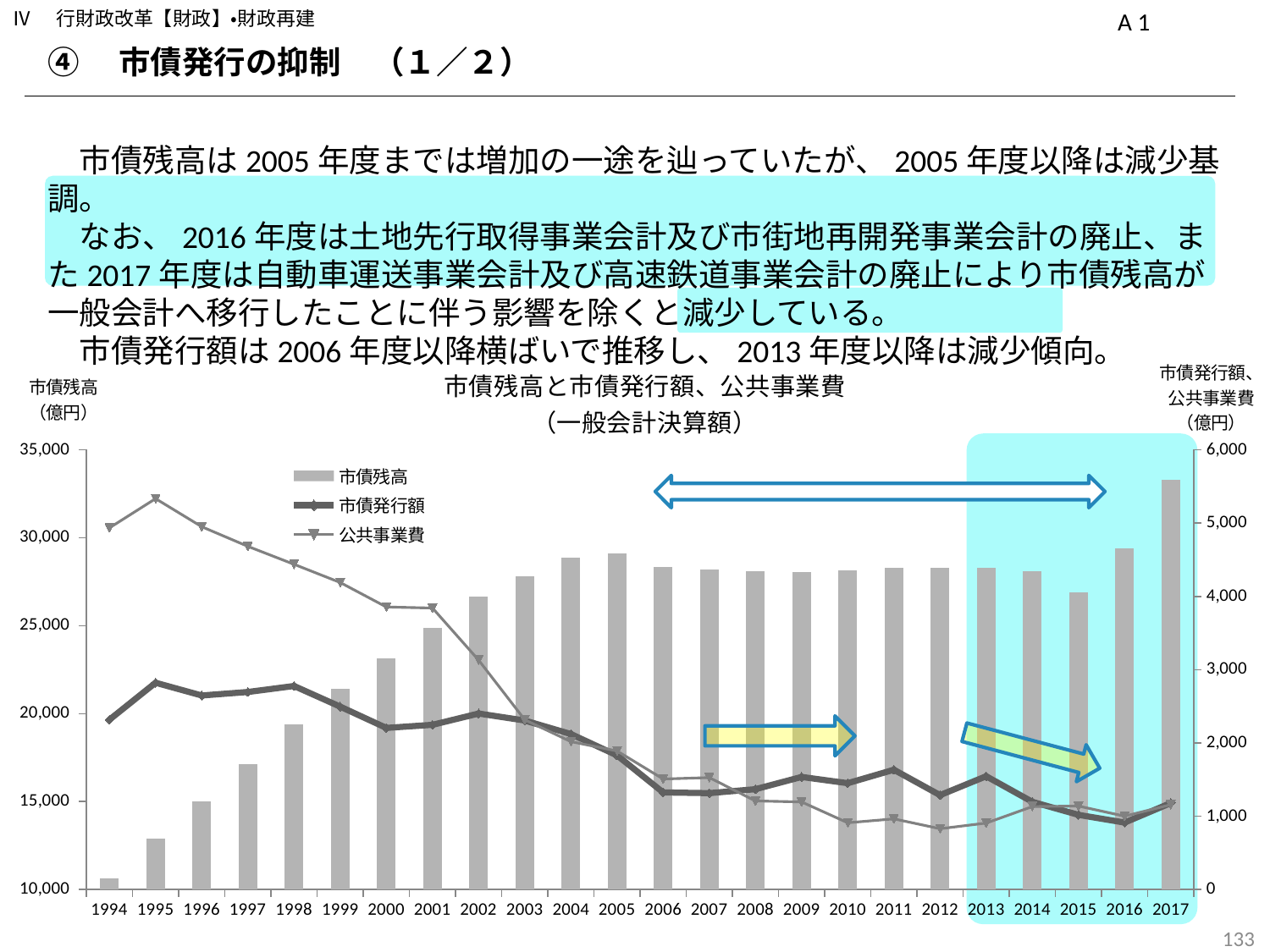

Ⅳ　行財政改革【財政】・財政再建
A 1
④　市債発行の抑制　（１／２）
　市債残高は2005年度までは増加の一途を辿っていたが、2005年度以降は減少基調。
　なお、2016年度は土地先行取得事業会計及び市街地再開発事業会計の廃止、また2017年度は自動車運送事業会計及び高速鉄道事業会計の廃止により市債残高が一般会計へ移行したことに伴う影響を除くと減少している。
　市債発行額は2006年度以降横ばいで推移し、2013年度以降は減少傾向。

### Chart: 市債残高と市債発行額、公共事業費
（一般会計決算額）

| Category | 市債残高 | 市債発行額 | 公共事業費 |
|---|---|---|---|
| 1994 | 10621.0 | 2317.0 | 4934.0 |
| 1995 | 12884.0 | 2821.0 | 5333.0 |
| 1996 | 14992.0 | 2647.0 | 4950.0 |
| 1997 | 17131.0 | 2695.0 | 4682.0 |
| 1998 | 19397.0 | 2777.0 | 4437.0 |
| 1999 | 21410.0 | 2495.0 | 4189.0 |
| 2000 | 23120.0 | 2205.0 | 3855.0 |
| 2001 | 24853.0 | 2247.0 | 3841.0 |
| 2002 | 26650.0 | 2401.0 | 3129.0 |
| 2003 | 27783.0 | 2306.0 | 2315.0 |
| 2004 | 28863.0 | 2121.0 | 2018.0 |
| 2005 | 29124.0 | 1830.0 | 1890.0 |
| 2006 | 28318.0 | 1325.0 | 1508.0 |
| 2007 | 28170.0 | 1315.0 | 1527.0 |
| 2008 | 28087.0 | 1369.0 | 1209.0 |
| 2009 | 28052.0 | 1536.0 | 1195.0 |
| 2010 | 28135.0 | 1451.0 | 911.0 |
| 2011 | 28278.0 | 1634.0 | 964.0 |
| 2012 | 28300.0 | 1288.0 | 830.0 |
| 2013 | 28312.0 | 1546.0 | 907.0 |
| 2014 | 28115.0 | 1197.0 | 1132.0 |
| 2015 | 26909.0 | 1019.0 | 1139.0 |
| 2016 | 29411.0 | 914.0 | 1001.0 |
| 2017 | 33284.0 | 1180.0 | 1158.0 |

133